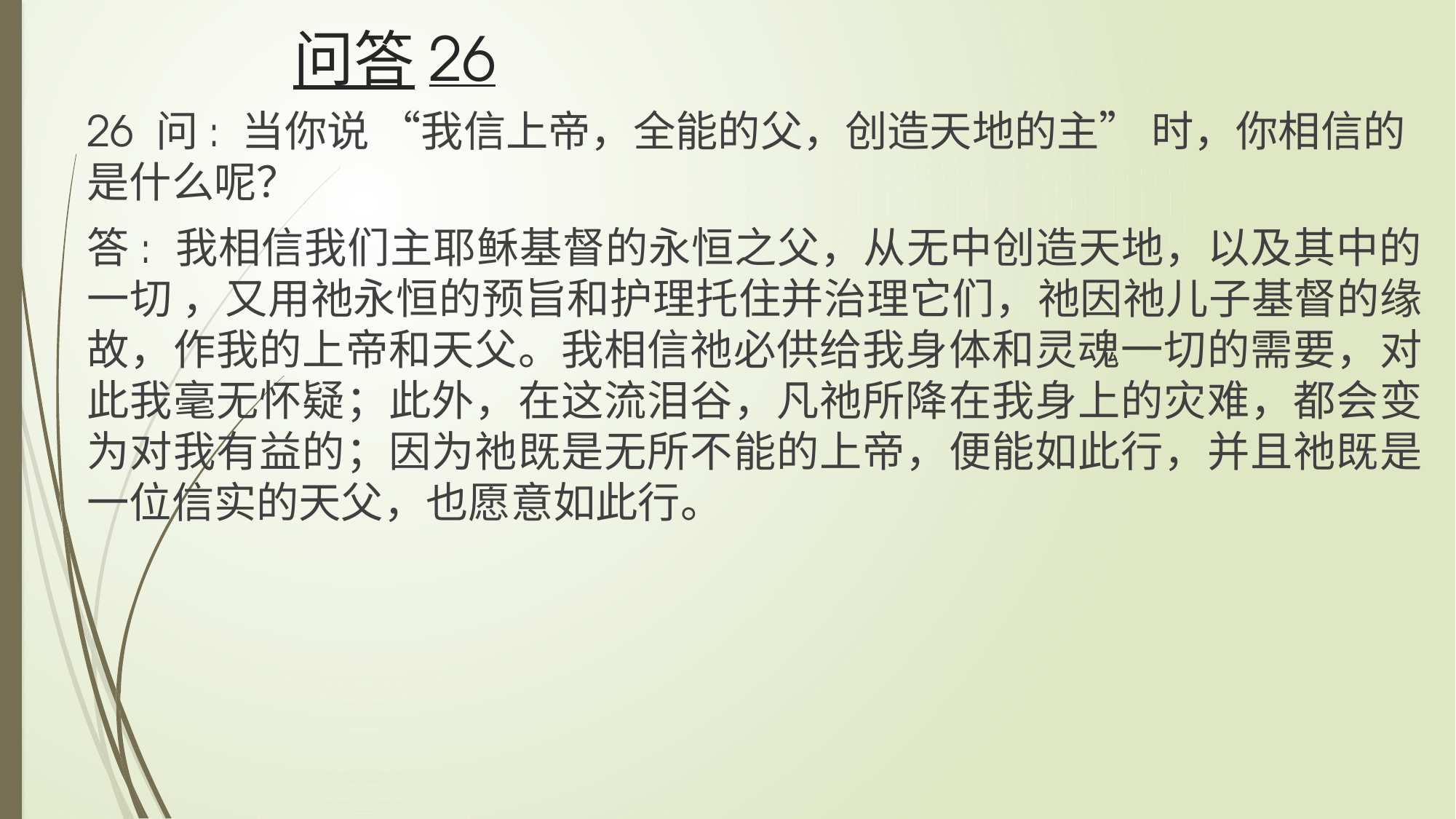

# 问答26
26 问: 当你说 “我信上帝，全能的父，创造天地的主” 时，你相信的是什么呢？
答: 我相信我们主耶稣基督的永恒之父，从无中创造天地，以及其中的一切 ，又用祂永恒的预旨和护理托住并治理它们，祂因祂儿子基督的缘故，作我的上帝和天父。我相信祂必供给我身体和灵魂一切的需要，对此我毫无怀疑；此外，在这流泪谷，凡祂所降在我身上的灾难，都会变为对我有益的；因为祂既是无所不能的上帝，便能如此行，并且祂既是一位信实的天父，也愿意如此行。